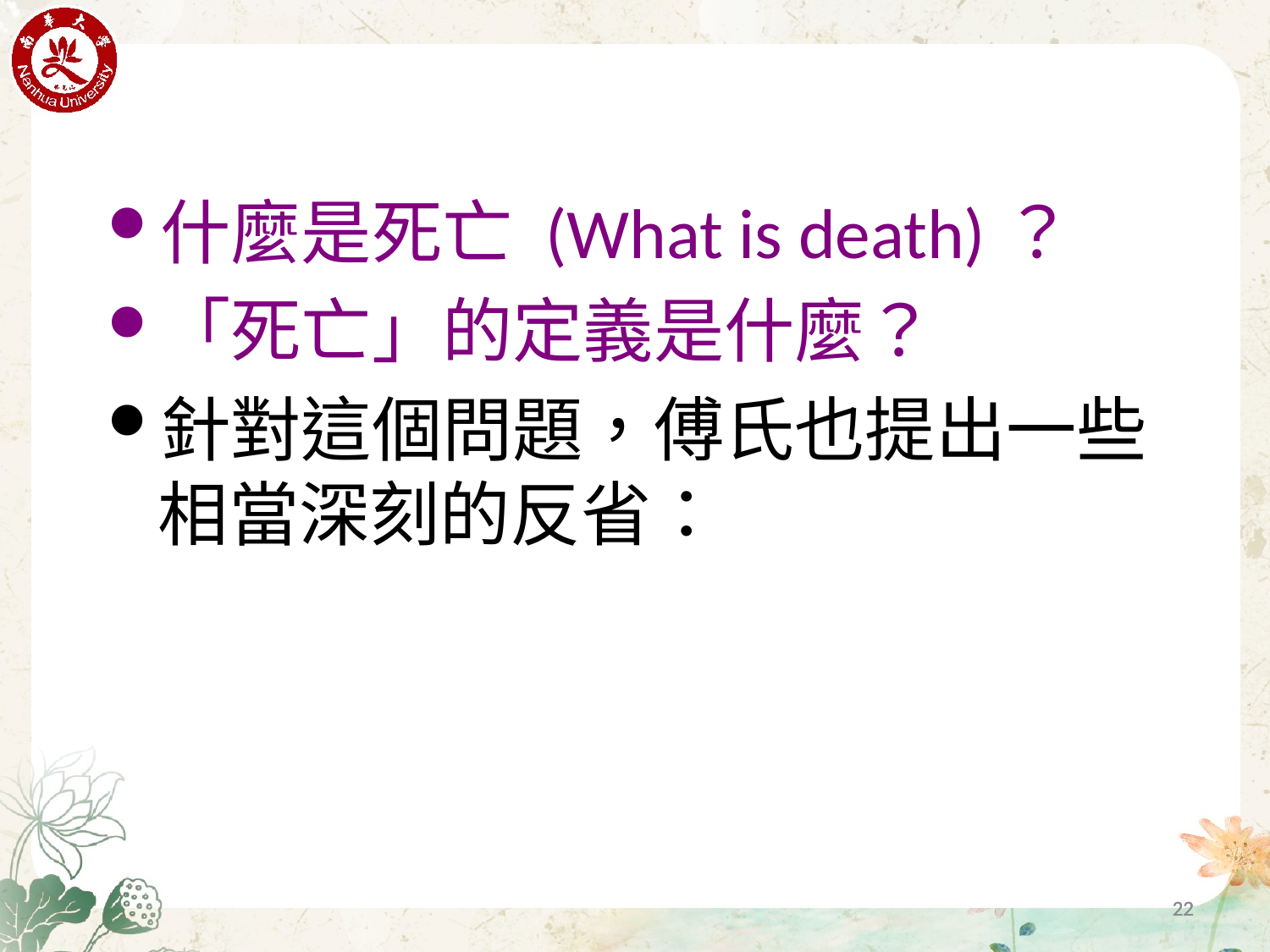

什麼是死亡 (What is death)？
「死亡」的定義是什麼？
針對這個問題，傅氏也提出一些相當深刻的反省：
22
22
22